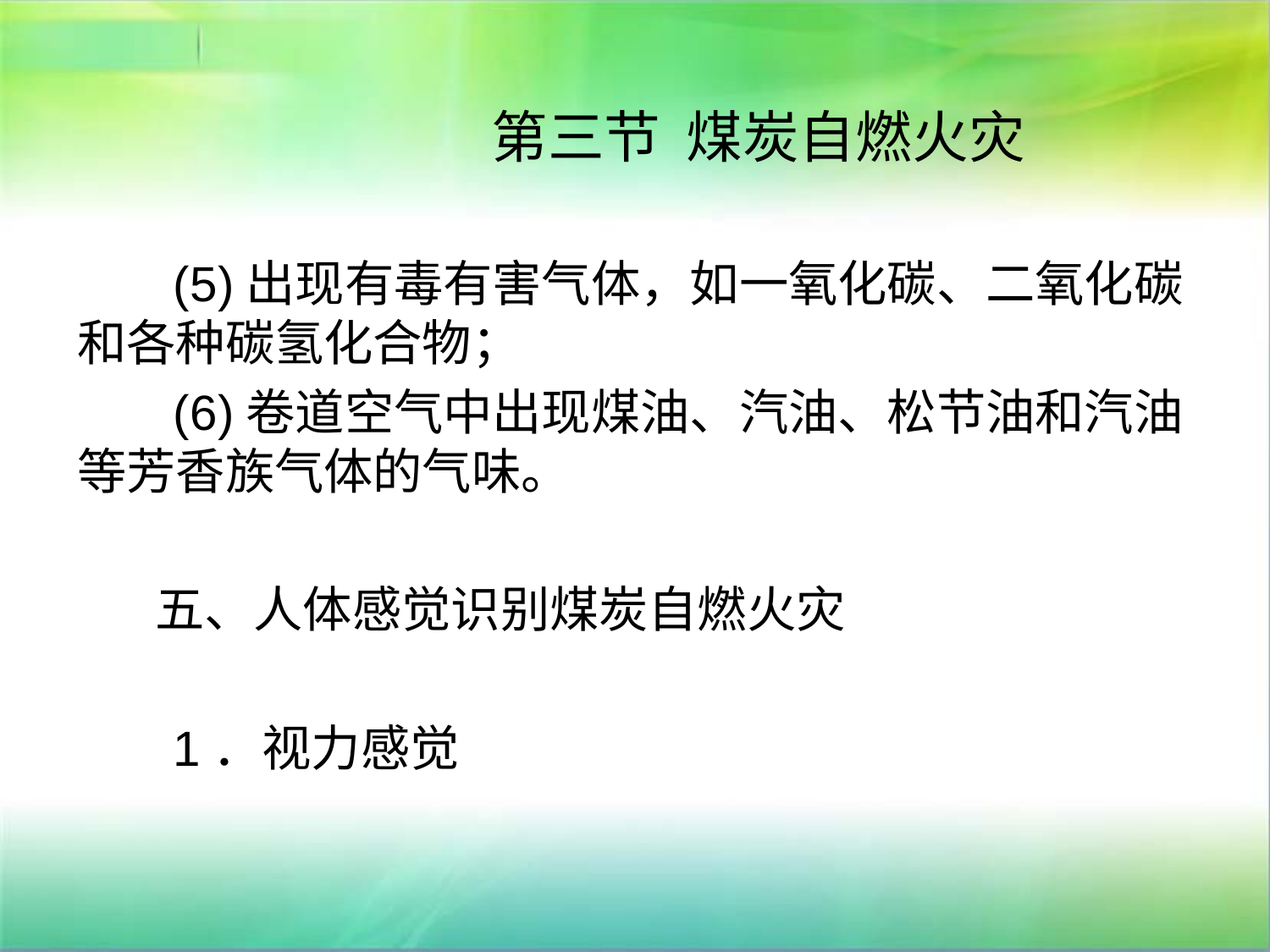

# 第三节  煤炭自燃火灾

       (5)出现有毒有害气体，如一氧化碳、二氧化碳和各种碳氢化合物；
       (6)卷道空气中出现煤油、汽油、松节油和汽油等芳香族气体的气味。

      五、人体感觉识别煤炭自燃火灾

       1．视力感觉